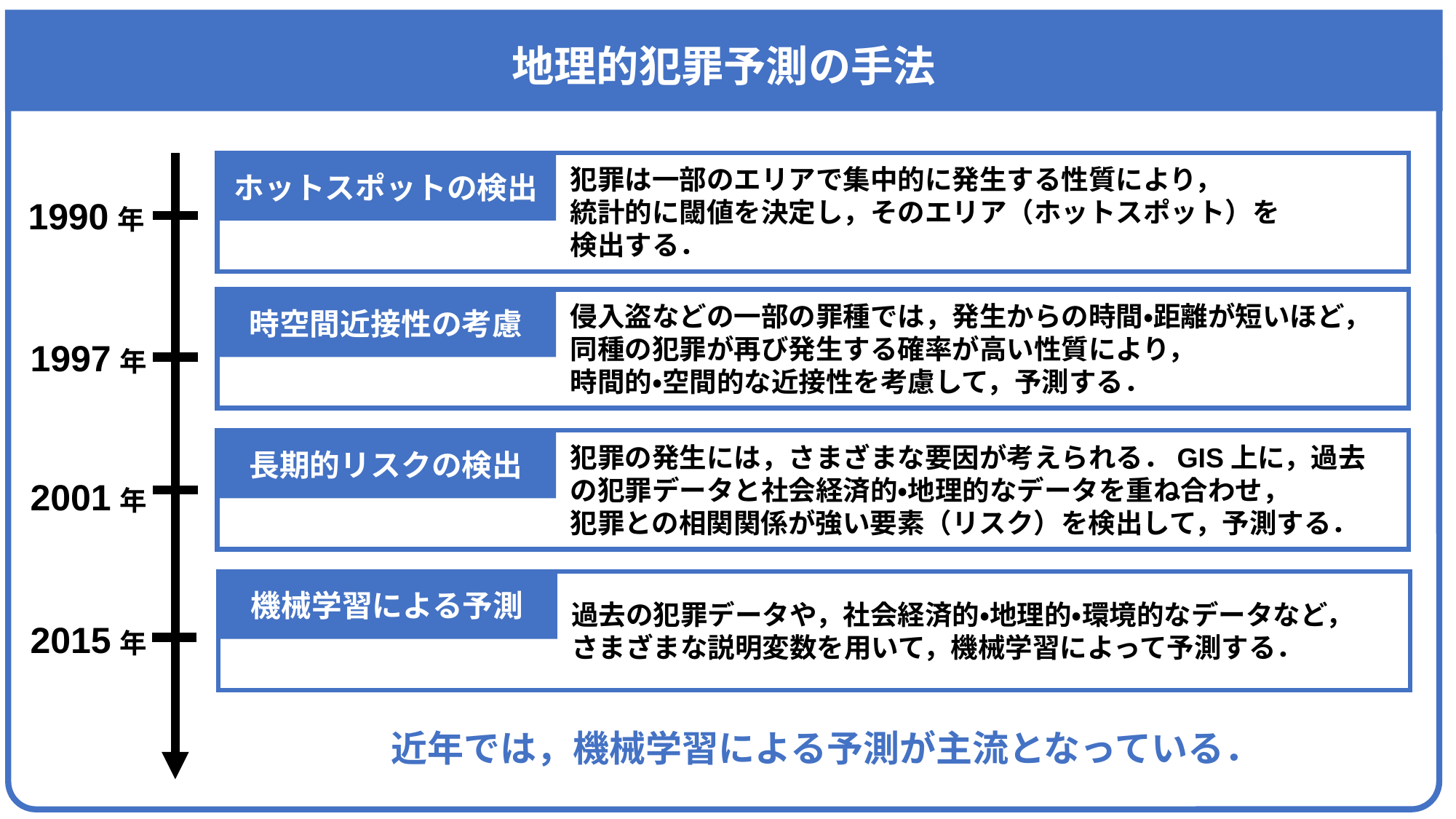

地理的犯罪予測の手法

ホットスポットの検出

犯罪は一部のエリアで集中的に発生する性質により，
統計的に閾値を決定し，そのエリア（ホットスポット）を
検出する．
1990年
時空間近接性の考慮

侵入盗などの一部の罪種では，発生からの時間・距離が短いほど，
同種の犯罪が再び発生する確率が高い性質により，
時間的・空間的な近接性を考慮して，予測する．
1997年
長期的リスクの検出

犯罪の発生には，さまざまな要因が考えられる．GIS上に，過去の犯罪データと社会経済的・地理的なデータを重ね合わせ，
犯罪との相関関係が強い要素（リスク）を検出して，予測する．
2001年
機械学習による予測

過去の犯罪データや，社会経済的・地理的・環境的なデータなど，
さまざまな説明変数を用いて，機械学習によって予測する．
2015年
近年では，機械学習による予測が主流となっている．